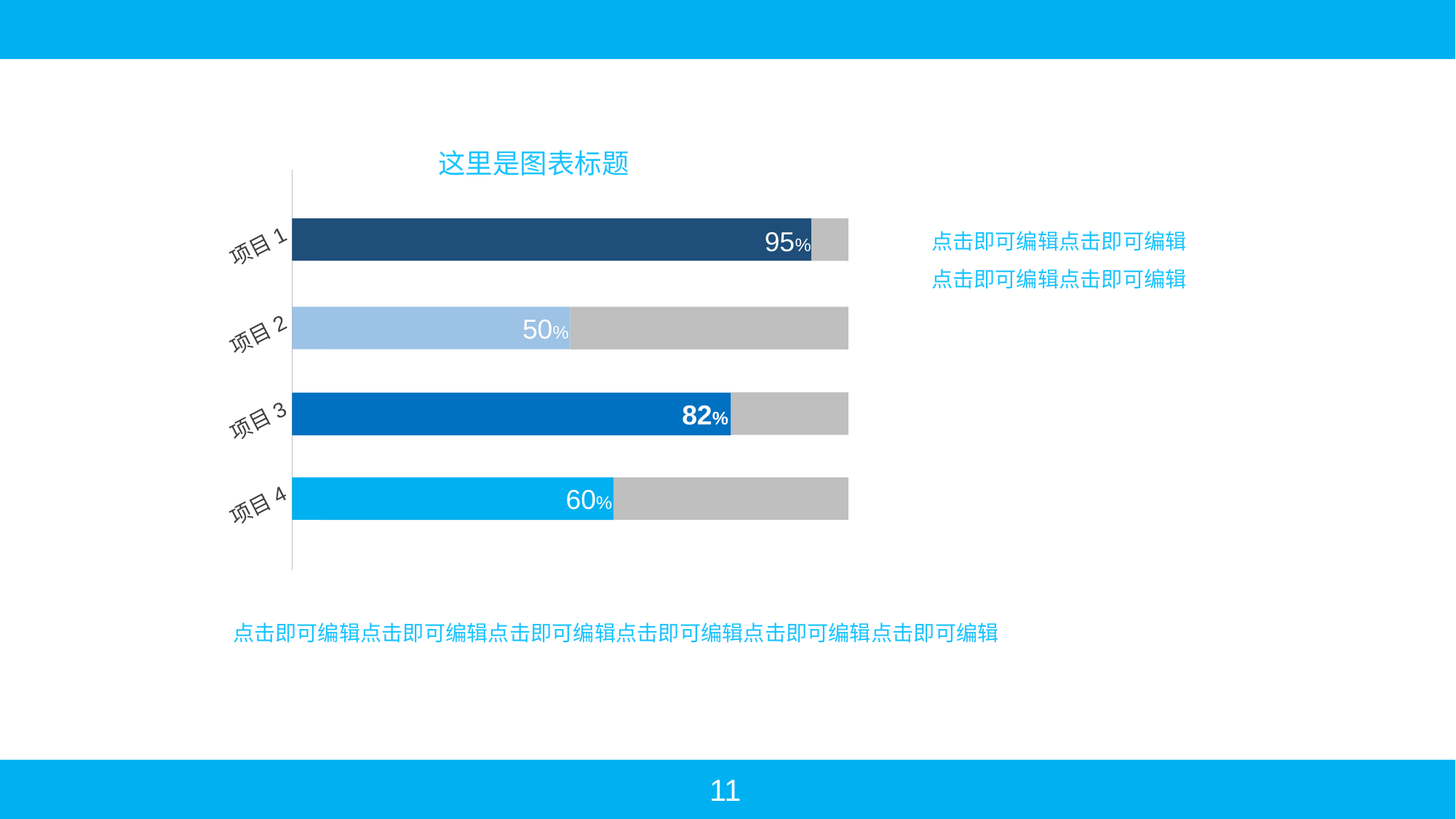

这里是图表标题

95%

项目1
50%

项目2
82%

项目3
60%

项目4
点击即可编辑点击即可编辑点击即可编辑点击即可编辑
点击即可编辑点击即可编辑点击即可编辑点击即可编辑点击即可编辑点击即可编辑

11